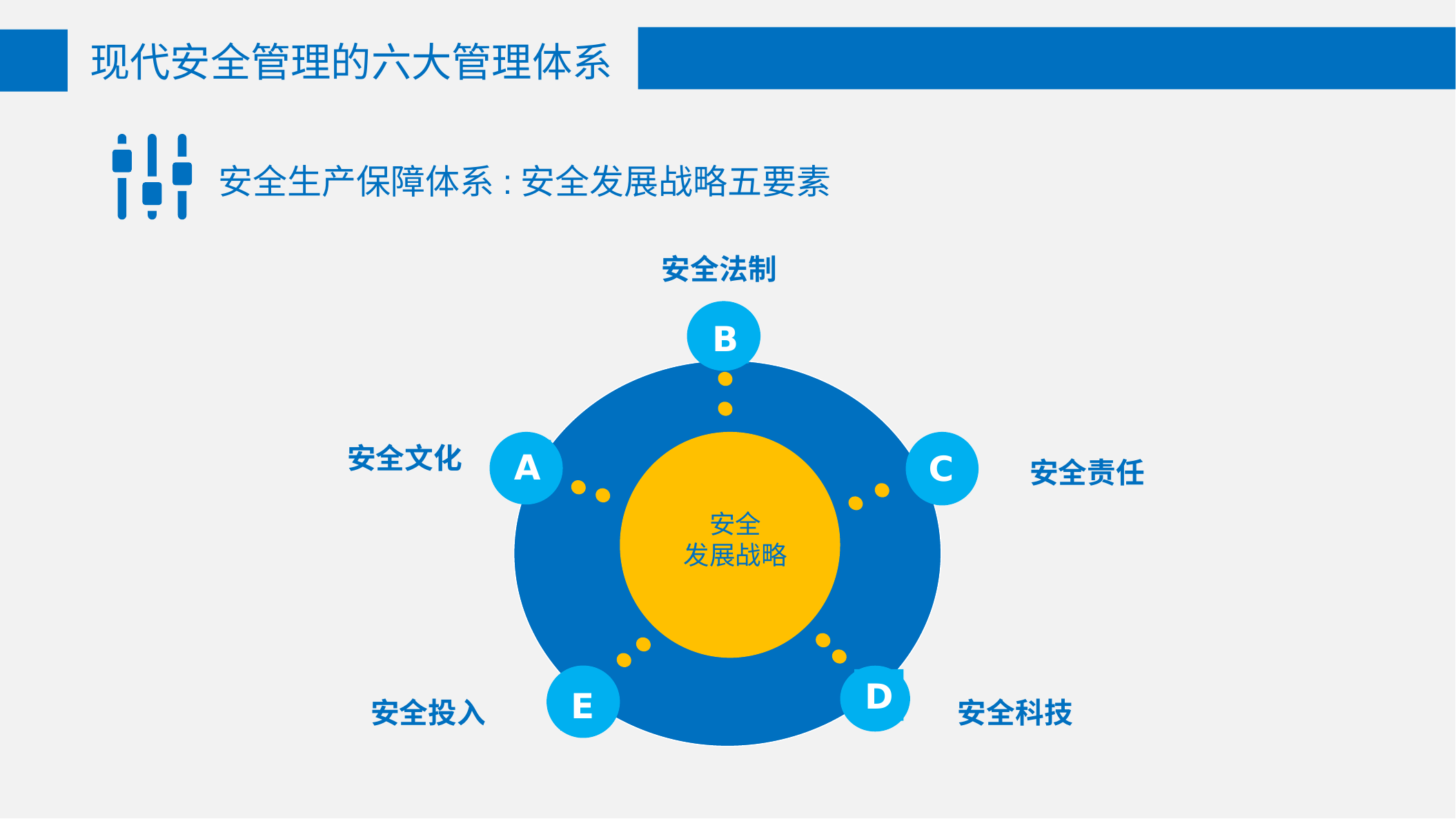

现代安全管理的六大管理体系

安全生产保障体系:安全发展战略五要素
 安全法制

B

A

C
安全文化
 安全责任

安全
发展战略

E

D
安全投入
安全科技